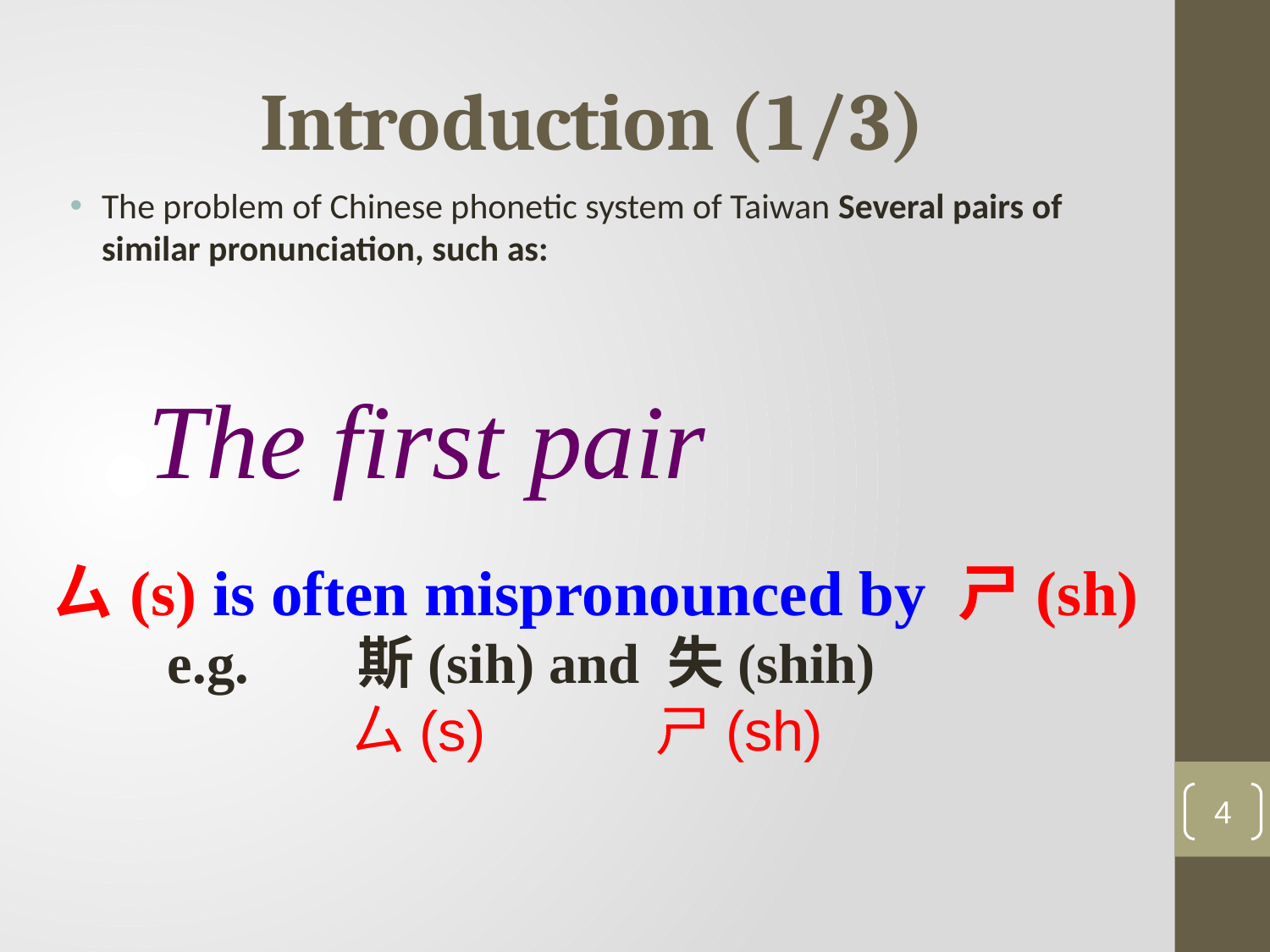

# Introduction (1/3)
The problem of Chinese phonetic system of Taiwan Several pairs of similar pronunciation, such as:
The first pair
ㄙ(s) is often mispronounced by ㄕ(sh)
e.g.　   斯(sih) and 失(shih)
　　　 ㄙ(s)          ㄕ(sh)
4